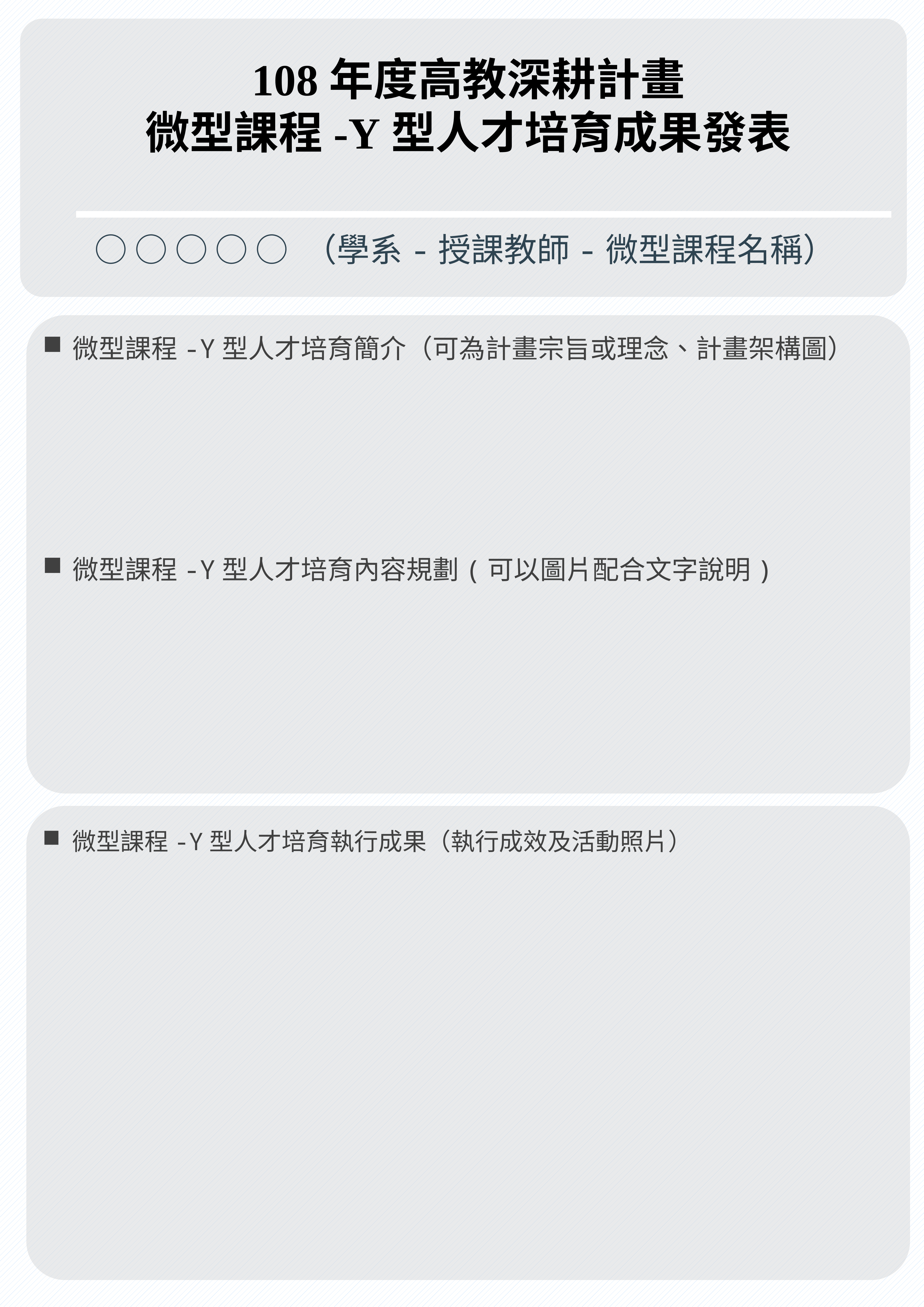

108年度高教深耕計畫
微型課程-Y型人才培育成果發表
○ ○ ○ ○ ○ （學系-授課教師-微型課程名稱）

微型課程-Y型人才培育簡介（可為計畫宗旨或理念、計畫架構圖）

微型課程-Y型人才培育內容規劃(可以圖片配合文字說明)

微型課程-Y型人才培育執行成果（執行成效及活動照片）